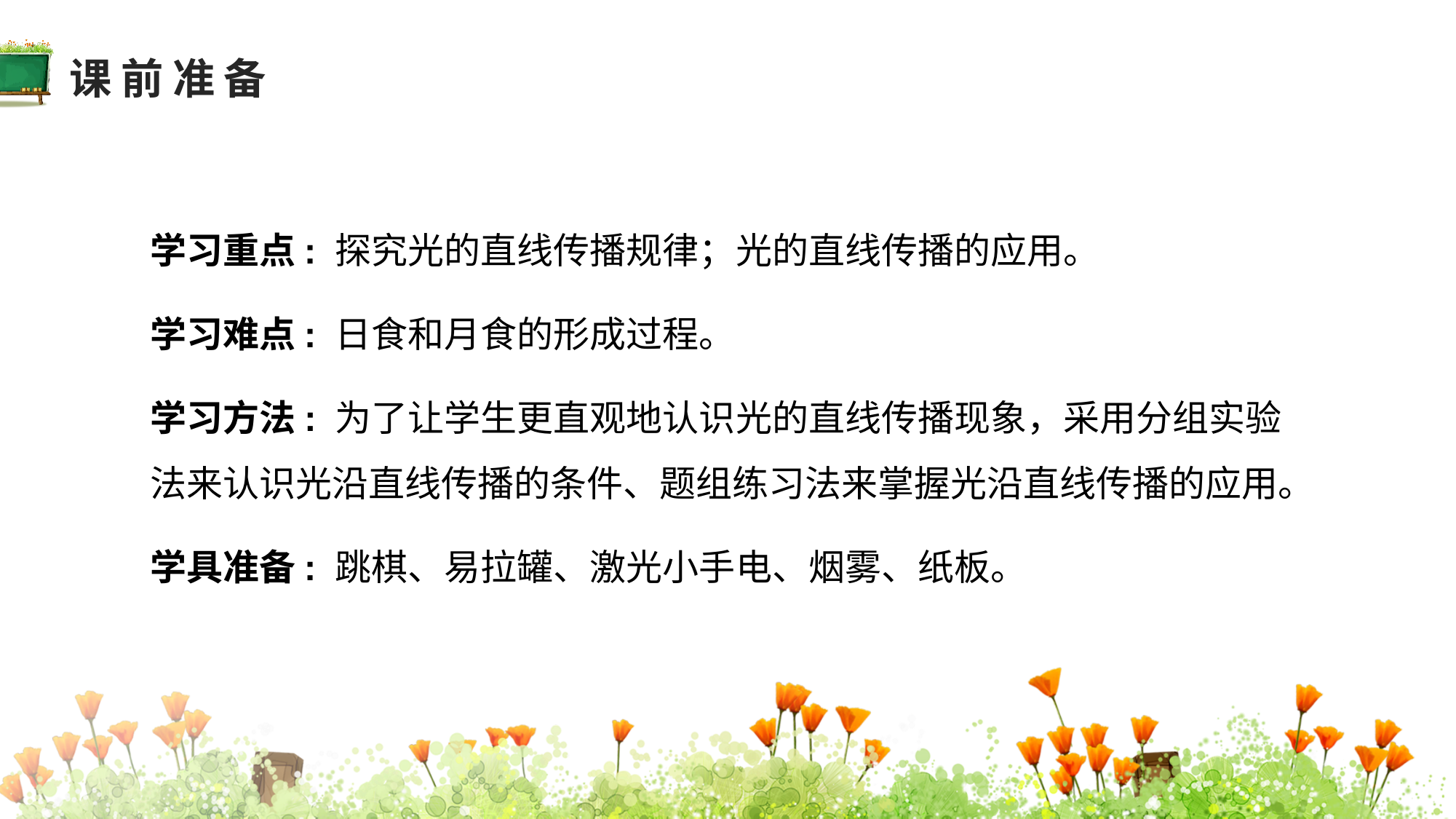

课前准备
学习重点: 探究光的直线传播规律；光的直线传播的应用。
教学分析
学习难点: 日食和月食的形成过程。
学习方法: 为了让学生更直观地认识光的直线传播现象，采用分组实验法来认识光沿直线传播的条件、题组练习法来掌握光沿直线传播的应用。
学具准备: 跳棋、易拉罐、激光小手电、烟雾、纸板。